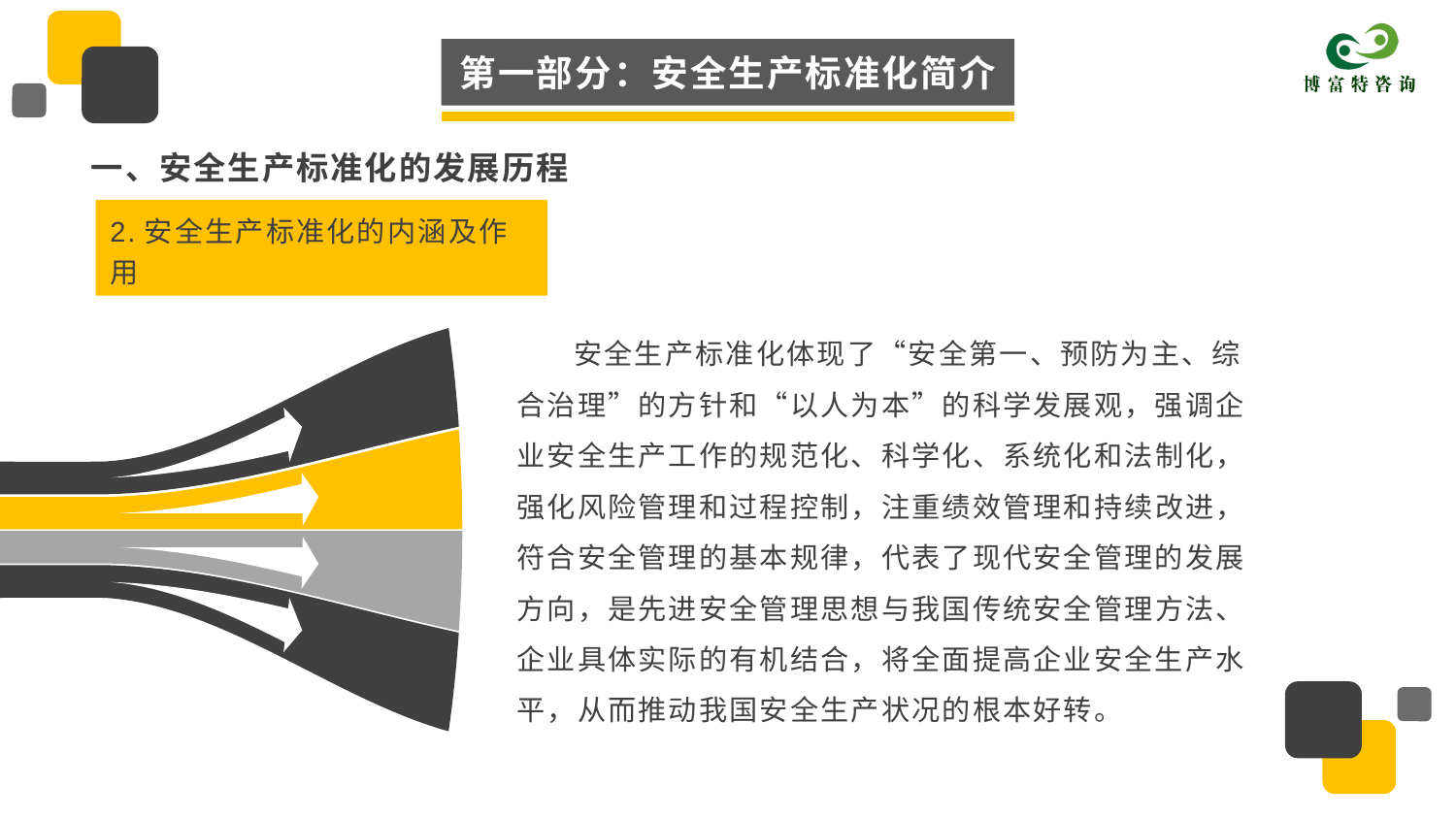

第一部分：安全生产标准化简介
一、安全生产标准化的发展历程
2.安全生产标准化的内涵及作用
安全生产标准化体现了“安全第一、预防为主、综合治理”的方针和“以人为本”的科学发展观，强调企业安全生产工作的规范化、科学化、系统化和法制化，强化风险管理和过程控制，注重绩效管理和持续改进，符合安全管理的基本规律，代表了现代安全管理的发展方向，是先进安全管理思想与我国传统安全管理方法、企业具体实际的有机结合，将全面提高企业安全生产水平，从而推动我国安全生产状况的根本好转。